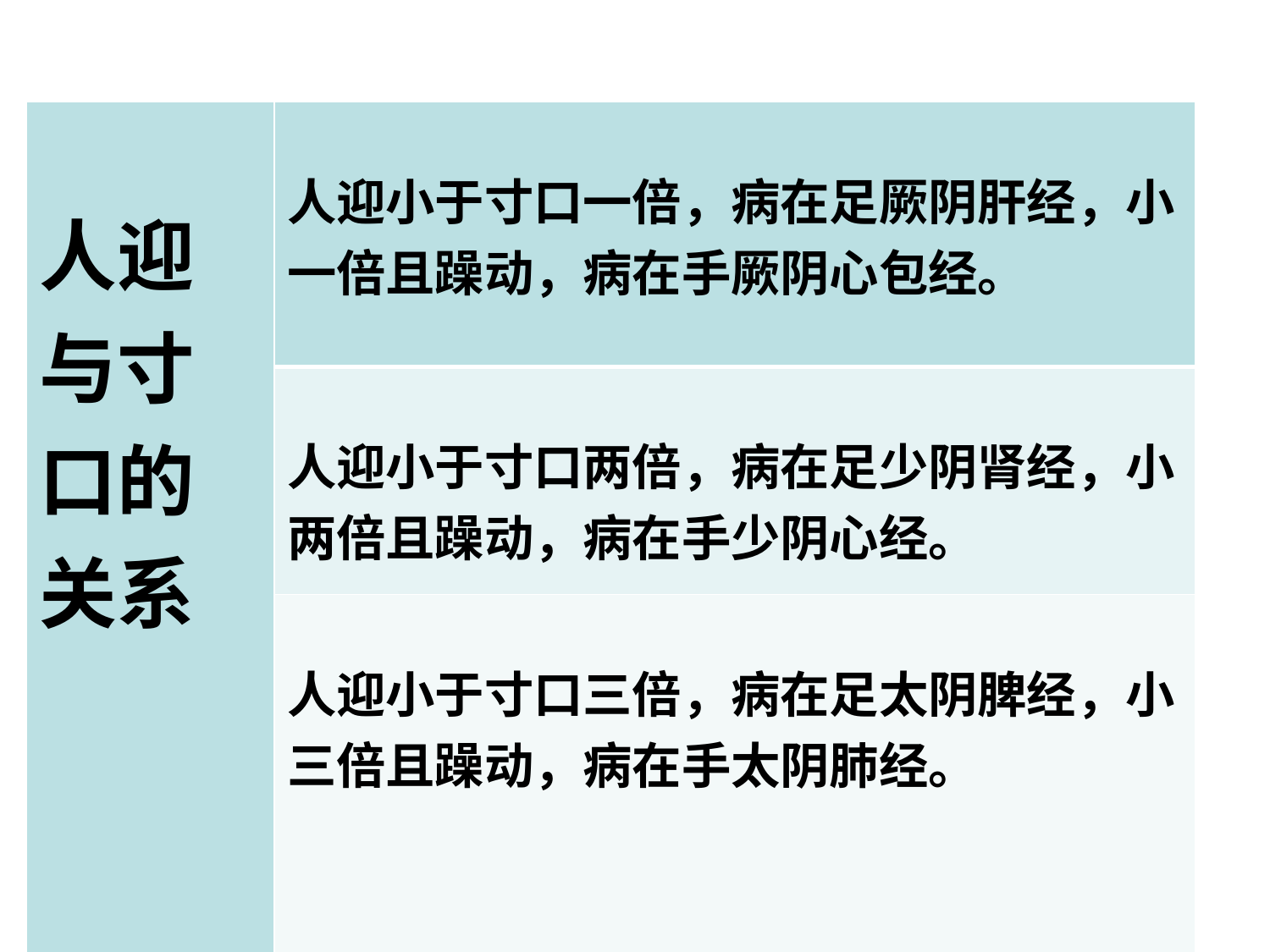

| 人迎与寸口的关系 | 人迎小于寸口一倍，病在足厥阴肝经，小一倍且躁动，病在手厥阴心包经。 |
| --- | --- |
|  | 人迎小于寸口两倍，病在足少阴肾经，小两倍且躁动，病在手少阴心经。 |
|  | 人迎小于寸口三倍，病在足太阴脾经，小三倍且躁动，病在手太阴肺经。 |